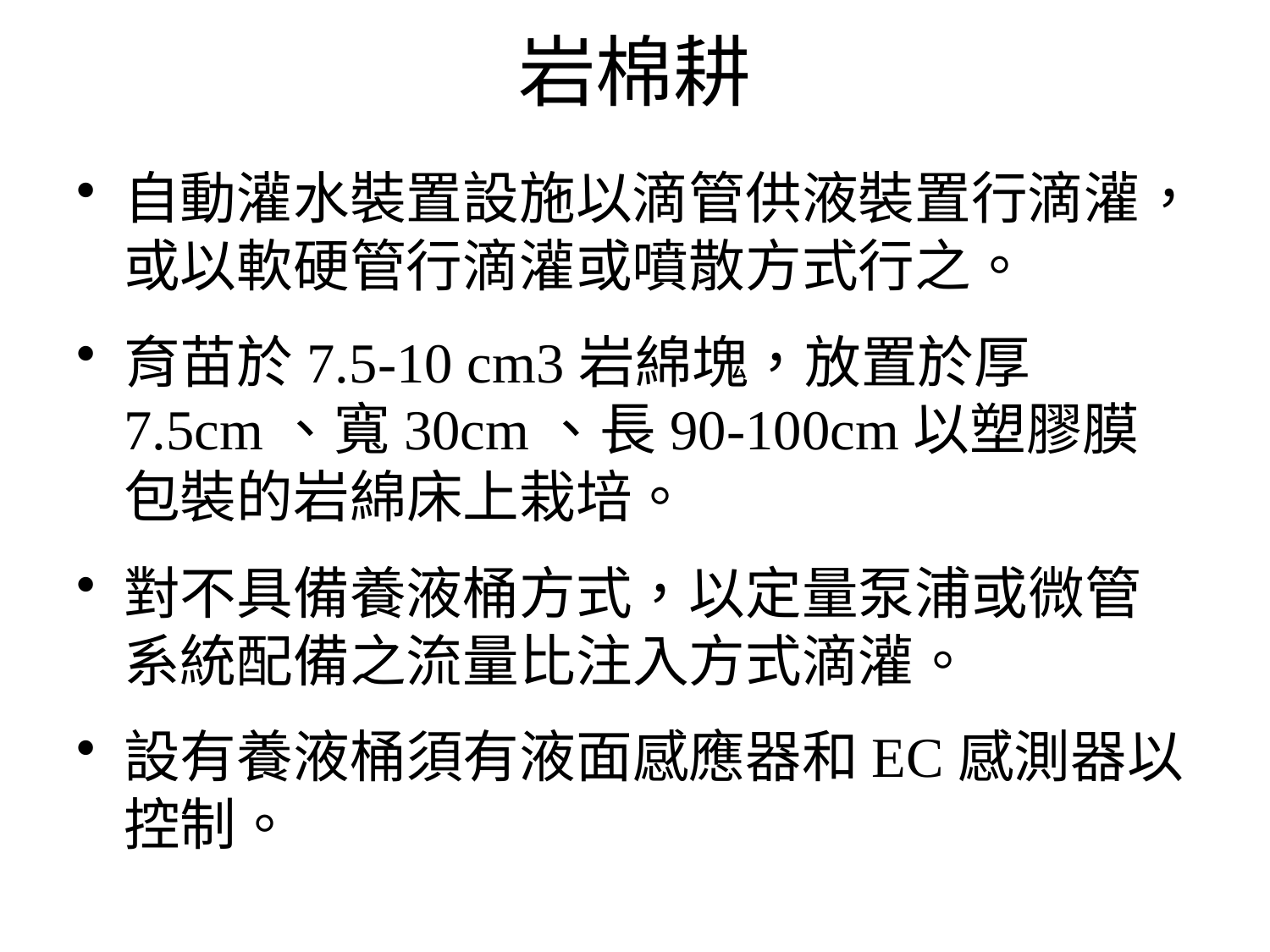

# 岩棉耕
自動灌水裝置設施以滴管供液裝置行滴灌，或以軟硬管行滴灌或噴散方式行之。
育苗於7.5-10 cm3岩綿塊，放置於厚7.5cm、寬30cm、長90-100cm以塑膠膜包裝的岩綿床上栽培。
對不具備養液桶方式，以定量泵浦或微管系統配備之流量比注入方式滴灌。
設有養液桶須有液面感應器和EC感測器以控制。